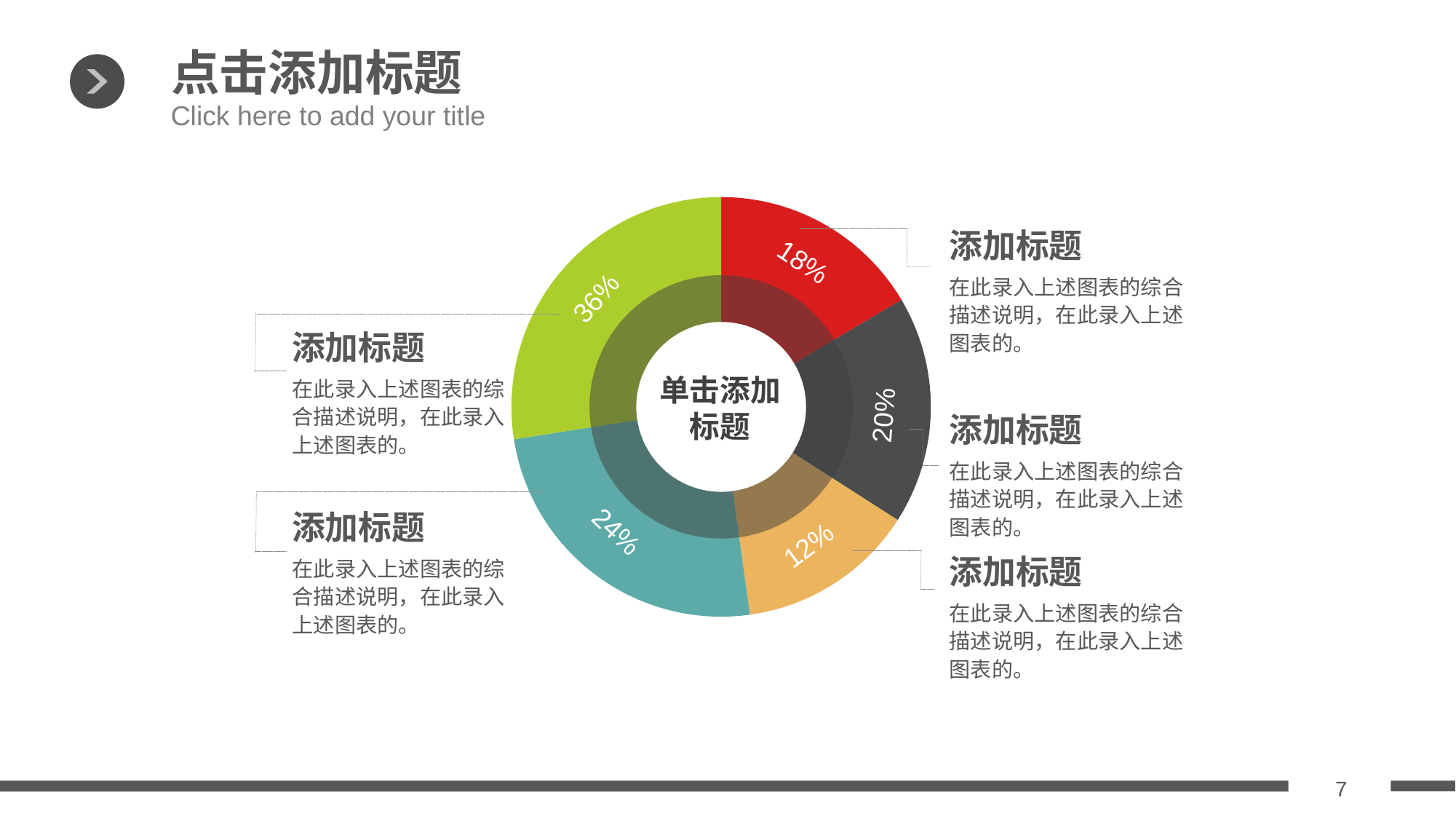

点击添加标题
Click here to add your title

### Chart

| Category | 销售额 |
|---|---|
| 标题一 | 3.0 |
| 标题二 | 3.2 |
| 标题三 | 2.5 |
| 标题四 | 4.5 |
| 标题五 | 5.0 |
添加标题
18%
在此录入上述图表的综合描述说明，在此录入上述图表的。

36%
添加标题

单击添加标题
在此录入上述图表的综合描述说明，在此录入上述图表的。
20%
添加标题
在此录入上述图表的综合描述说明，在此录入上述图表的。
添加标题
24%
12%
添加标题
在此录入上述图表的综合描述说明，在此录入上述图表的。
在此录入上述图表的综合描述说明，在此录入上述图表的。